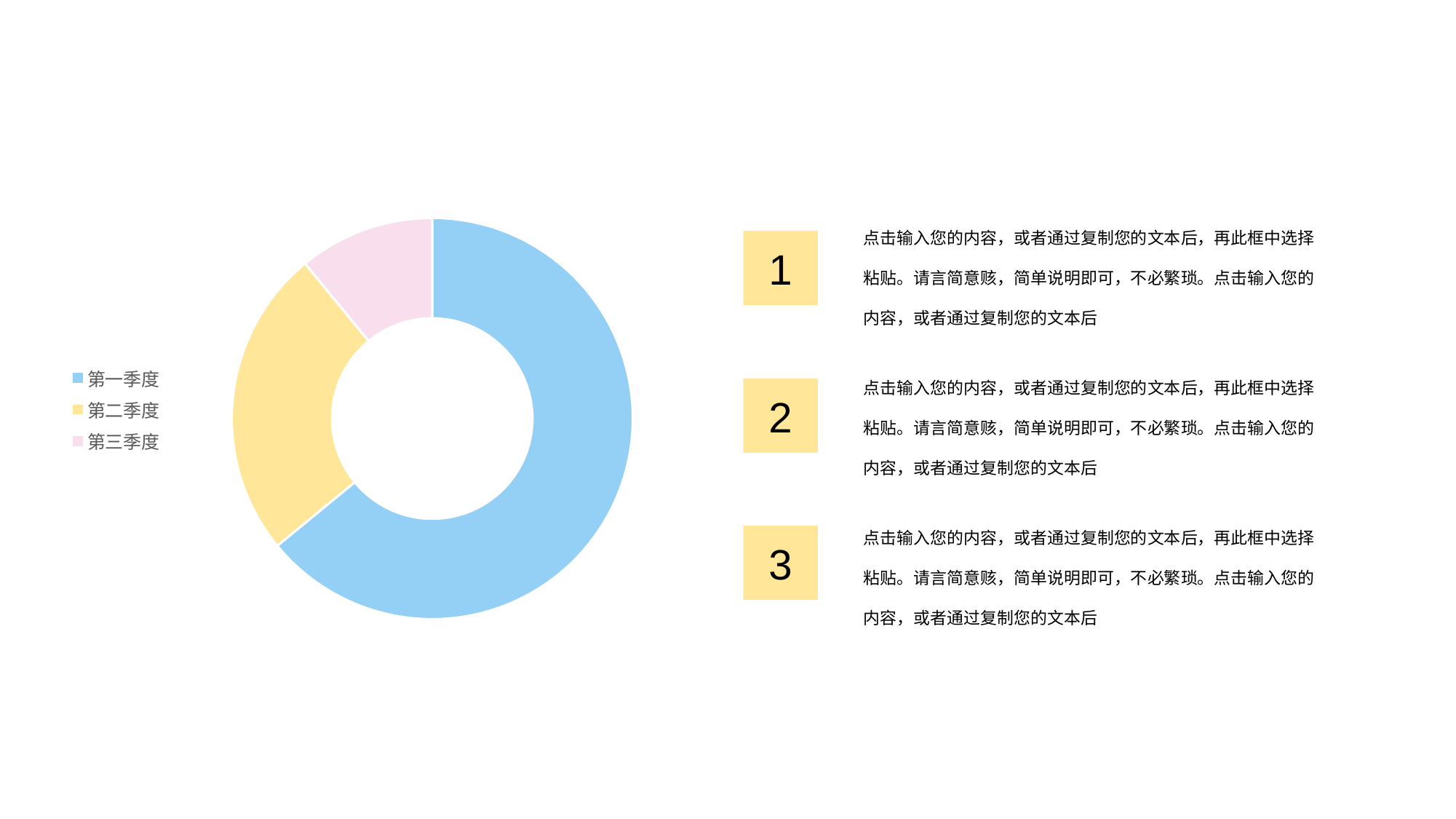

### Chart

| Category | 销售额 |
|---|---|
| 第一季度 | 8.2 |
| 第二季度 | 3.2 |
| 第三季度 | 1.4 |
点击输入您的内容，或者通过复制您的文本后，再此框中选择粘贴。请言简意赅，简单说明即可，不必繁琐。点击输入您的内容，或者通过复制您的文本后
1
点击输入您的内容，或者通过复制您的文本后，再此框中选择粘贴。请言简意赅，简单说明即可，不必繁琐。点击输入您的内容，或者通过复制您的文本后
2
点击输入您的内容，或者通过复制您的文本后，再此框中选择粘贴。请言简意赅，简单说明即可，不必繁琐。点击输入您的内容，或者通过复制您的文本后
3